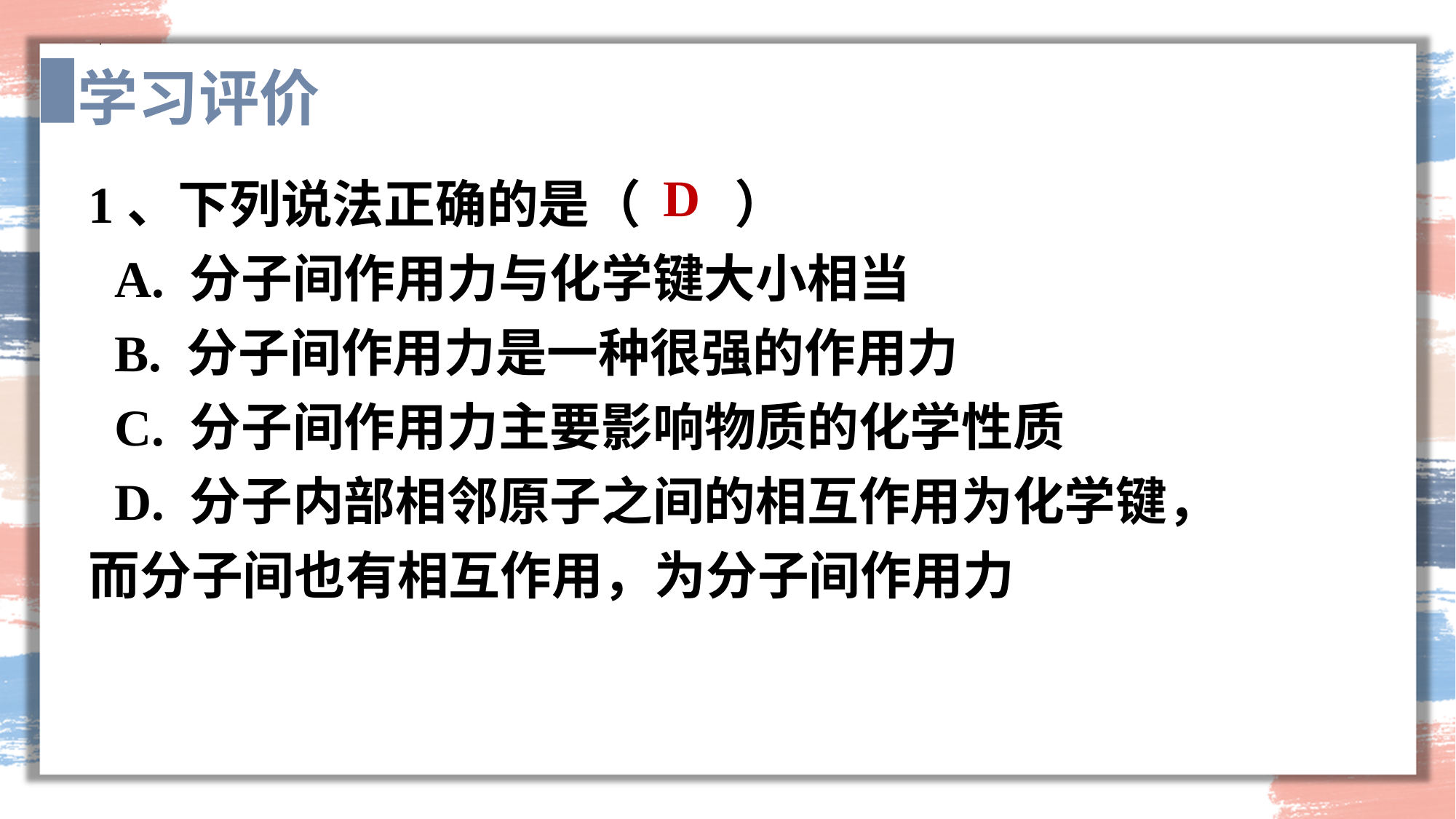

学习评价

1、下列说法正确的是（        ）
  A. 分子间作用力与化学键大小相当
  B. 分子间作用力是一种很强的作用力
  C. 分子间作用力主要影响物质的化学性质
  D. 分子内部相邻原子之间的相互作用为化学键，而分子间也有相互作用，为分子间作用力
D